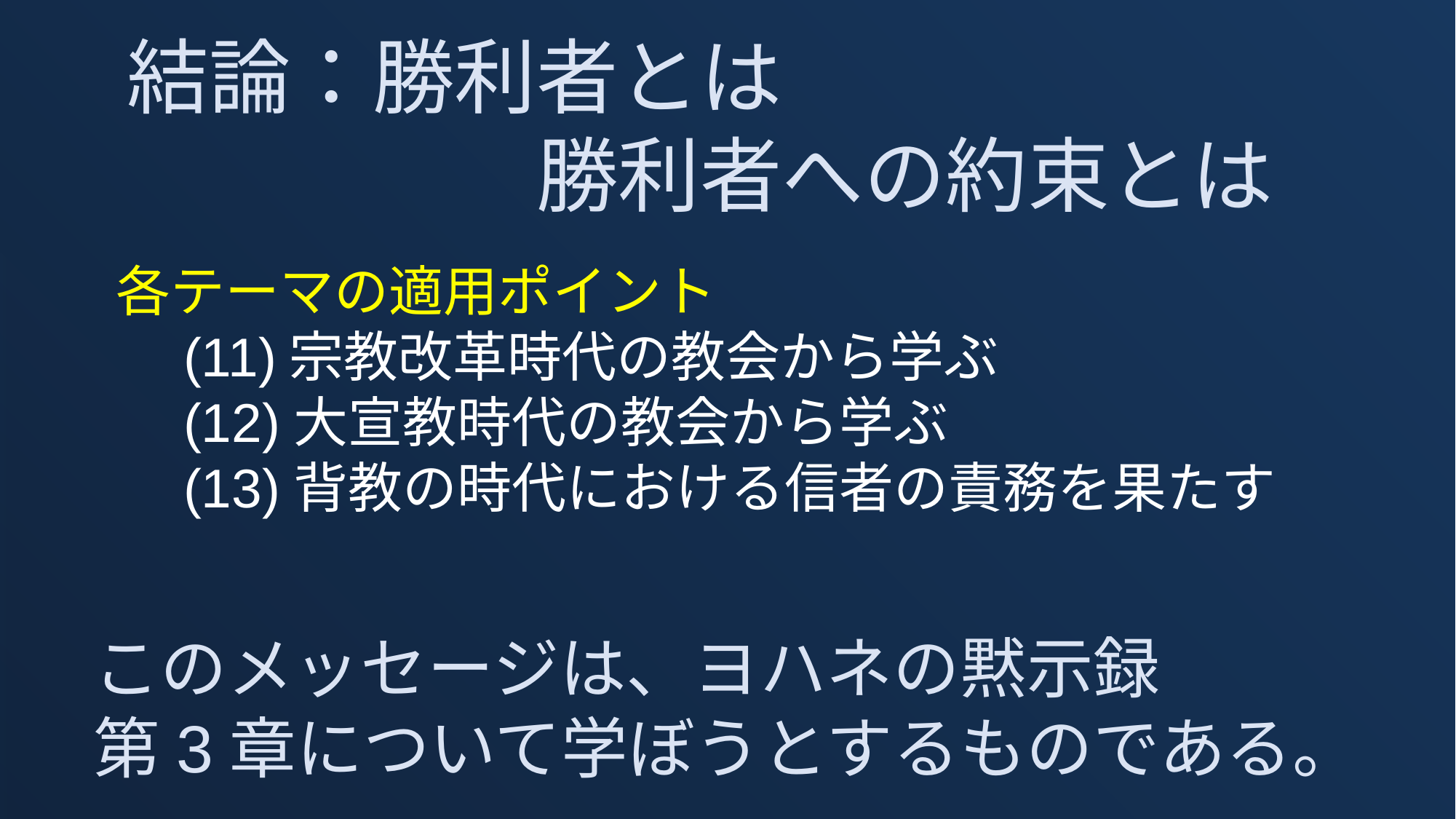

結論：勝利者とは
　　　　　　勝利者への約束とは
各テーマの適用ポイント
　(11)宗教改革時代の教会から学ぶ
　(12)大宣教時代の教会から学ぶ
　(13)背教の時代における信者の責務を果たす
　このメッセージは、ヨハネの黙示録
　第3章について学ぼうとするものである。